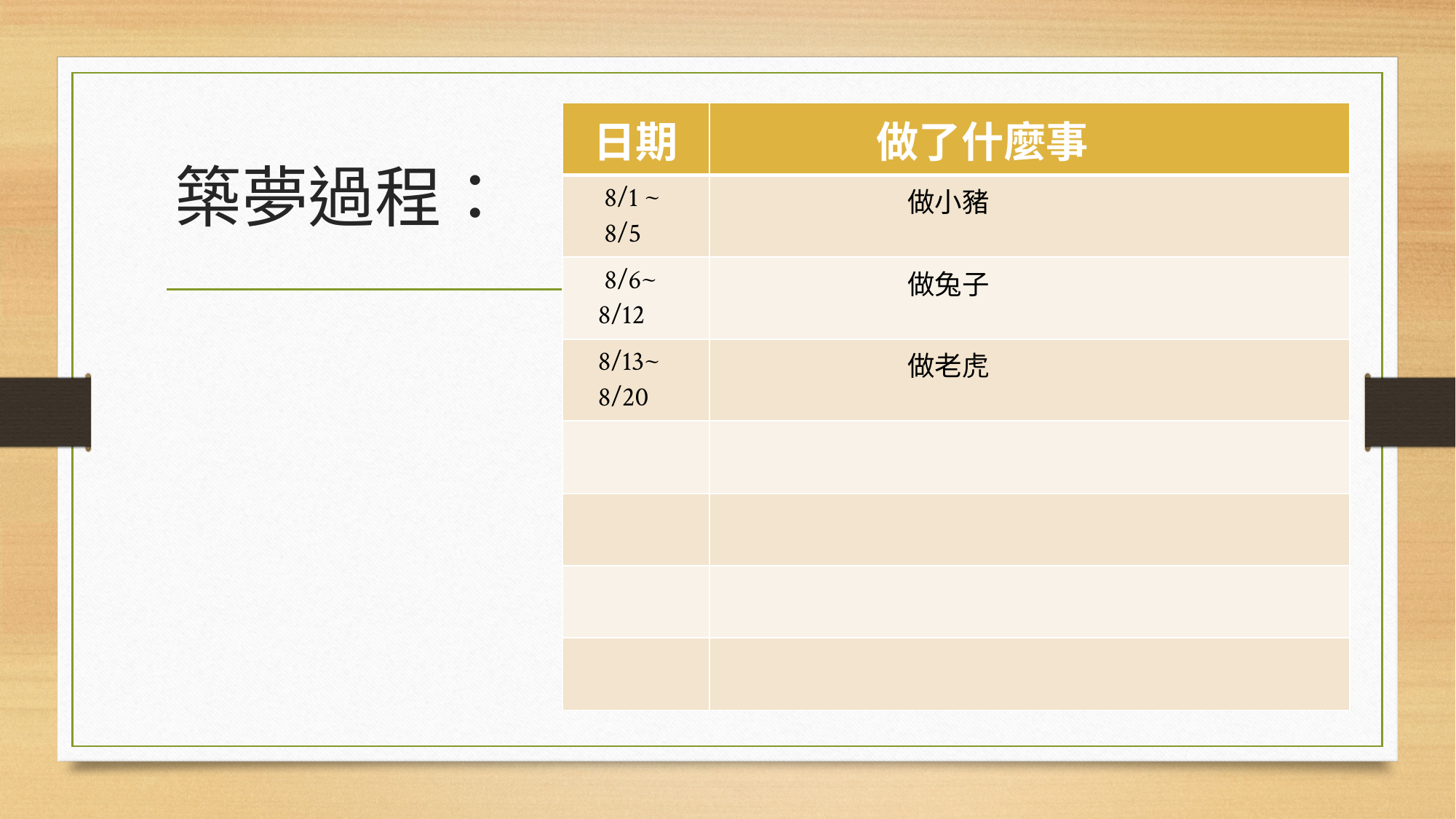

| 日期 | 做了什麼事 |
| --- | --- |
| 8/1 ~ 8/5 | 做小豬 |
| 8/6~ 8/12 | 做兔子 |
| 8/13~ 8/20 | 做老虎 |
|  |  |
|  |  |
|  |  |
|  |  |
# 築夢過程：